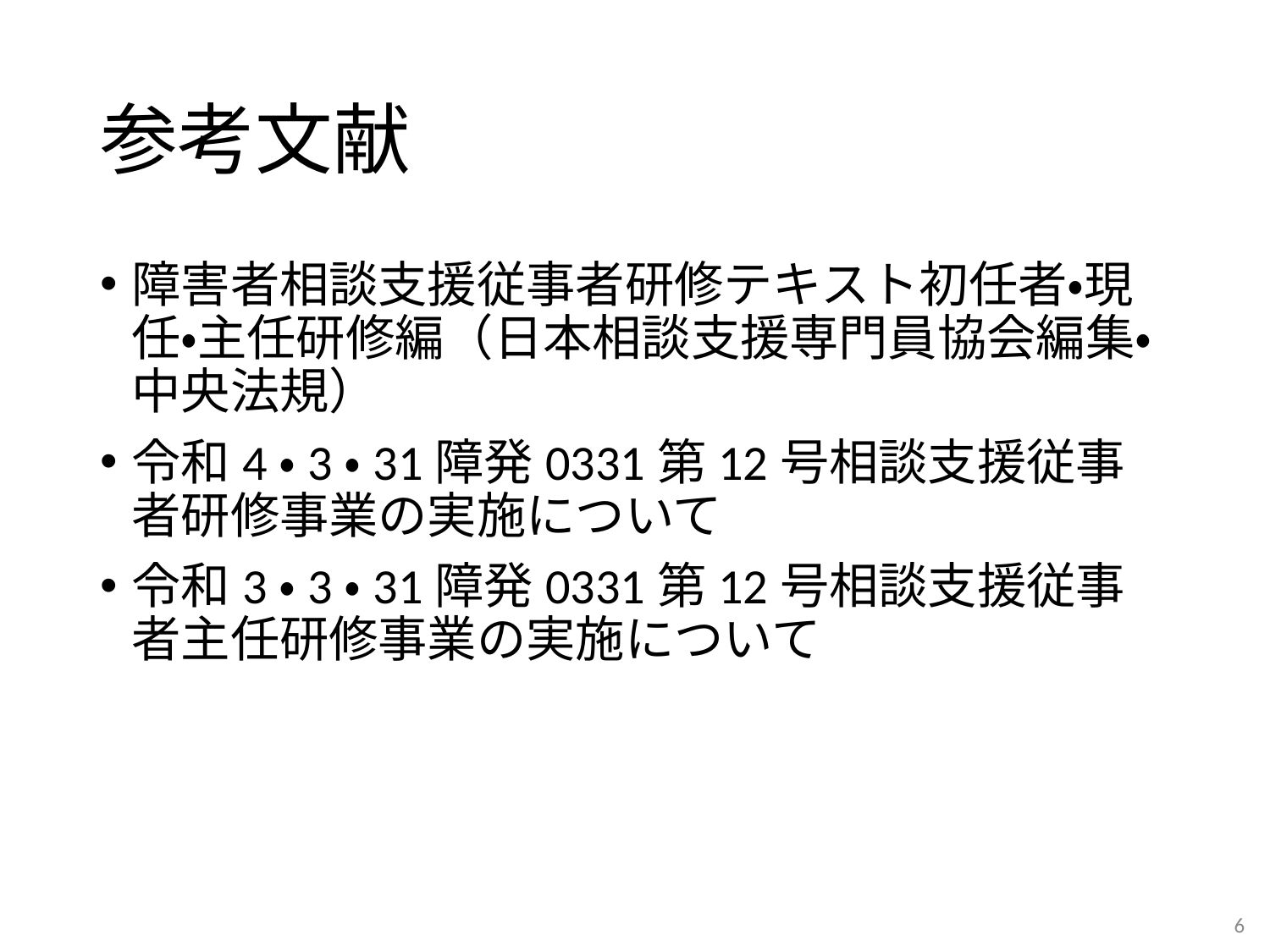

# 参考文献
障害者相談支援従事者研修テキスト初任者・現任・主任研修編（日本相談支援専門員協会編集・中央法規）
令和4・3・31障発0331第12号相談支援従事者研修事業の実施について
令和3・3・31障発0331第12号相談支援従事者主任研修事業の実施について
6